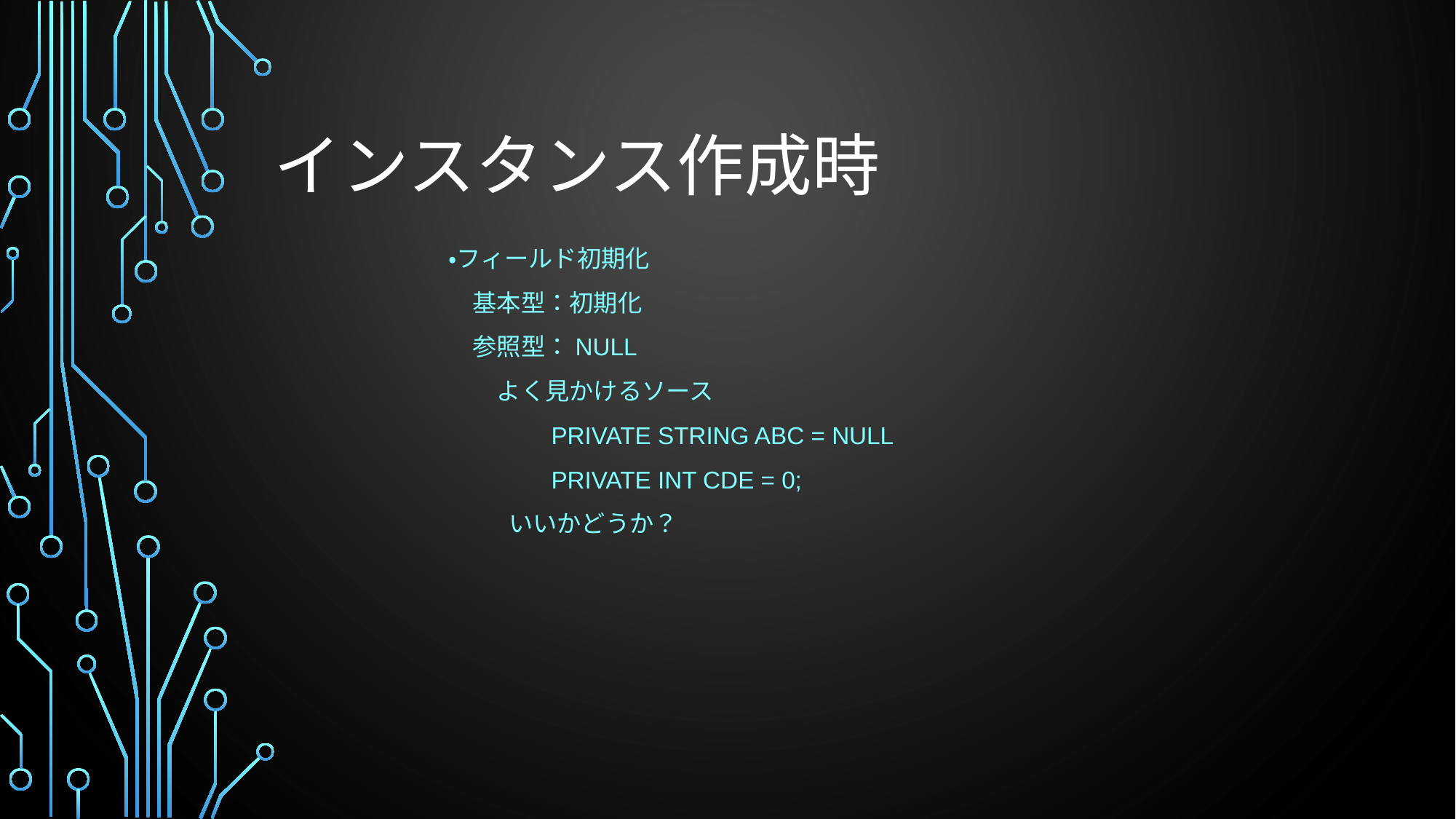

# インスタンス作成時
・フィールド初期化
　基本型：初期化
　参照型：null
　　よく見かけるソース
　　　　private string abc = null
　　　　private int cde = 0;
          いいかどうか？
17